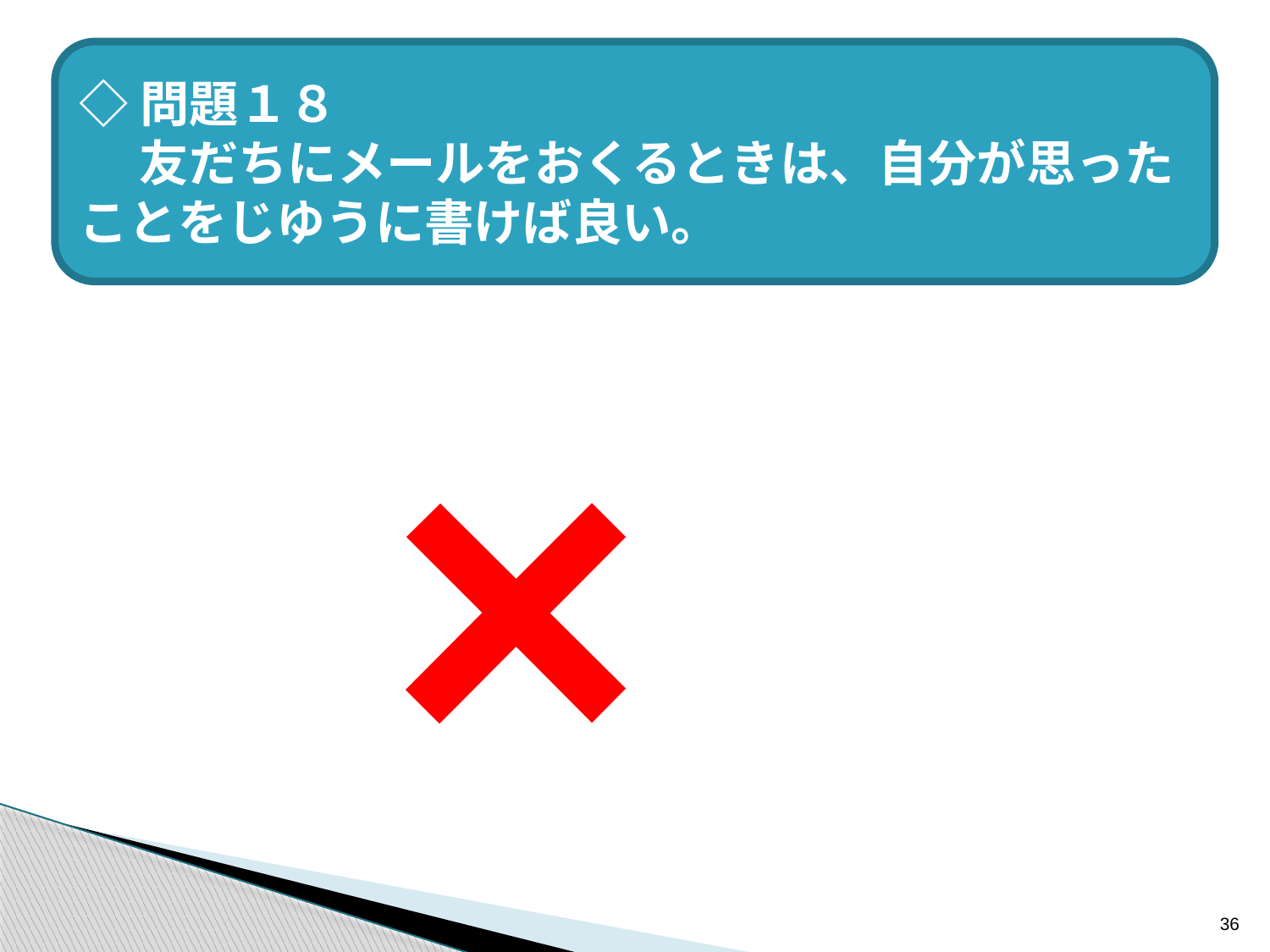

◇問題１８
　 友だちにメールをおくるときは、自分が思ったことをじゆうに書けば良い。

×

36